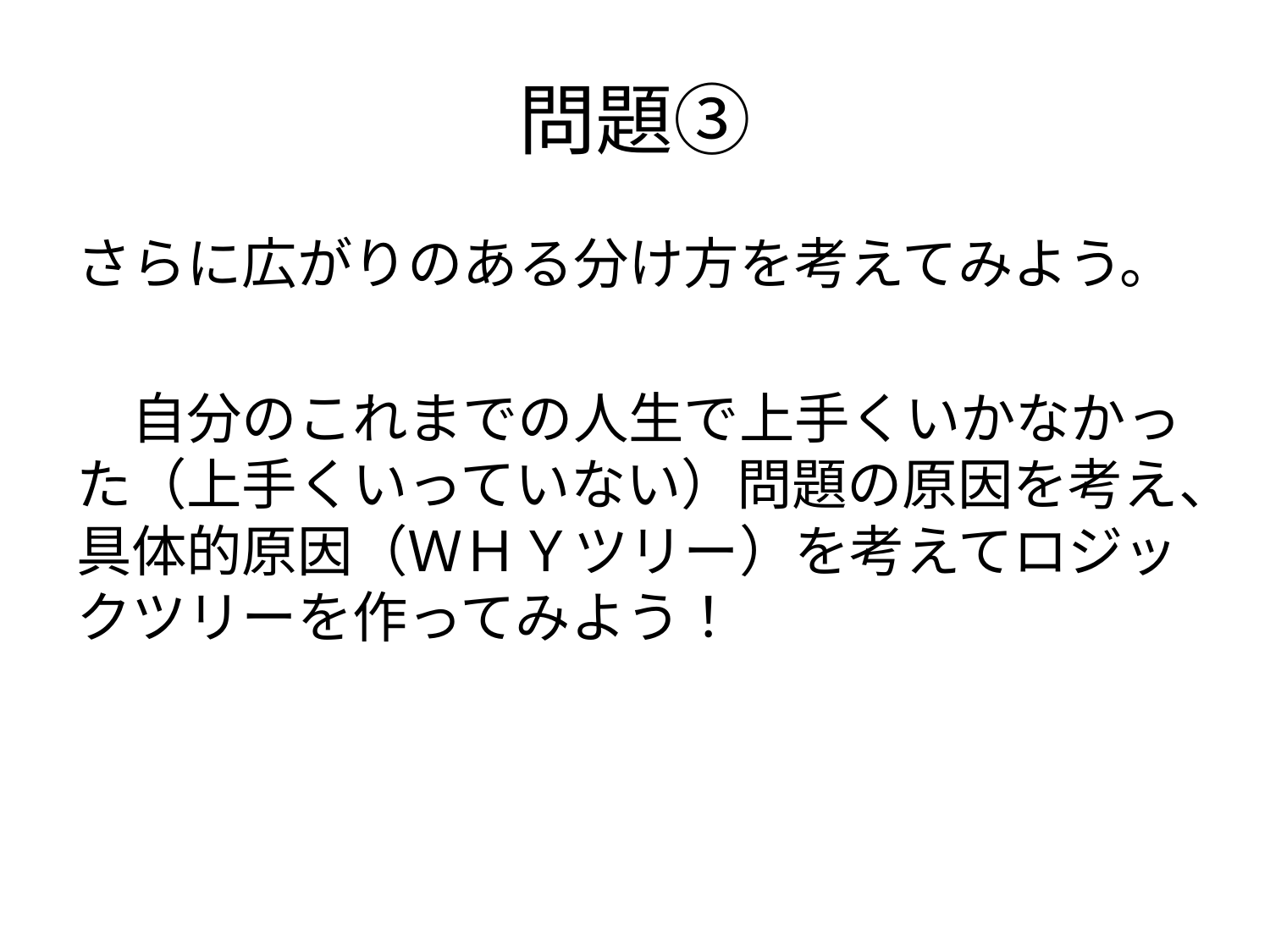

# 問題③
さらに広がりのある分け方を考えてみよう。

　自分のこれまでの人生で上手くいかなかった（上手くいっていない）問題の原因を考え、具体的原因（ＷＨＹツリー）を考えてロジックツリーを作ってみよう！